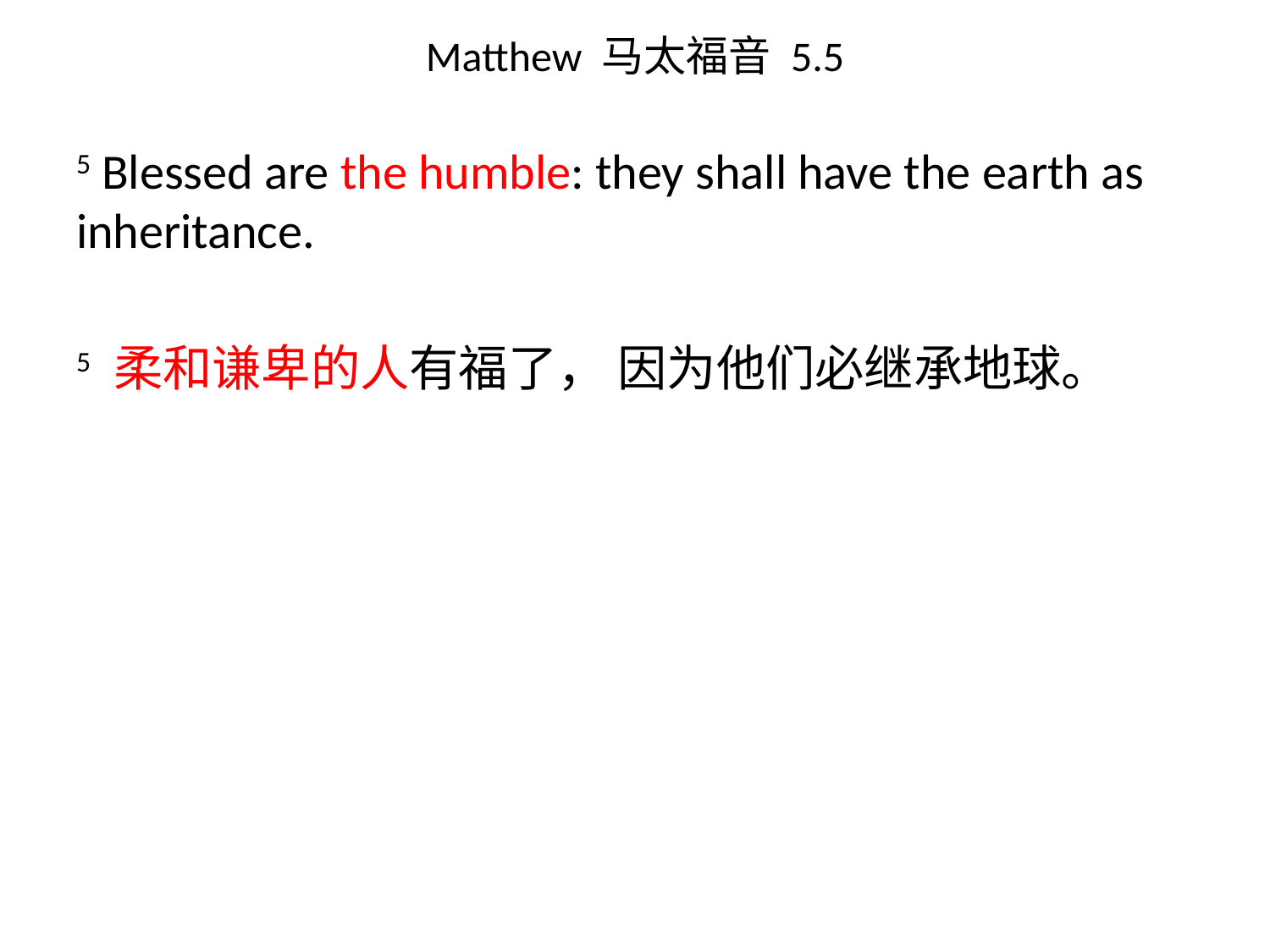

# Matthew 马太福音 5.5
5 Blessed are the humble: they shall have the earth as inheritance.

5 柔和谦卑的人有福了， 因为他们必继承地球。